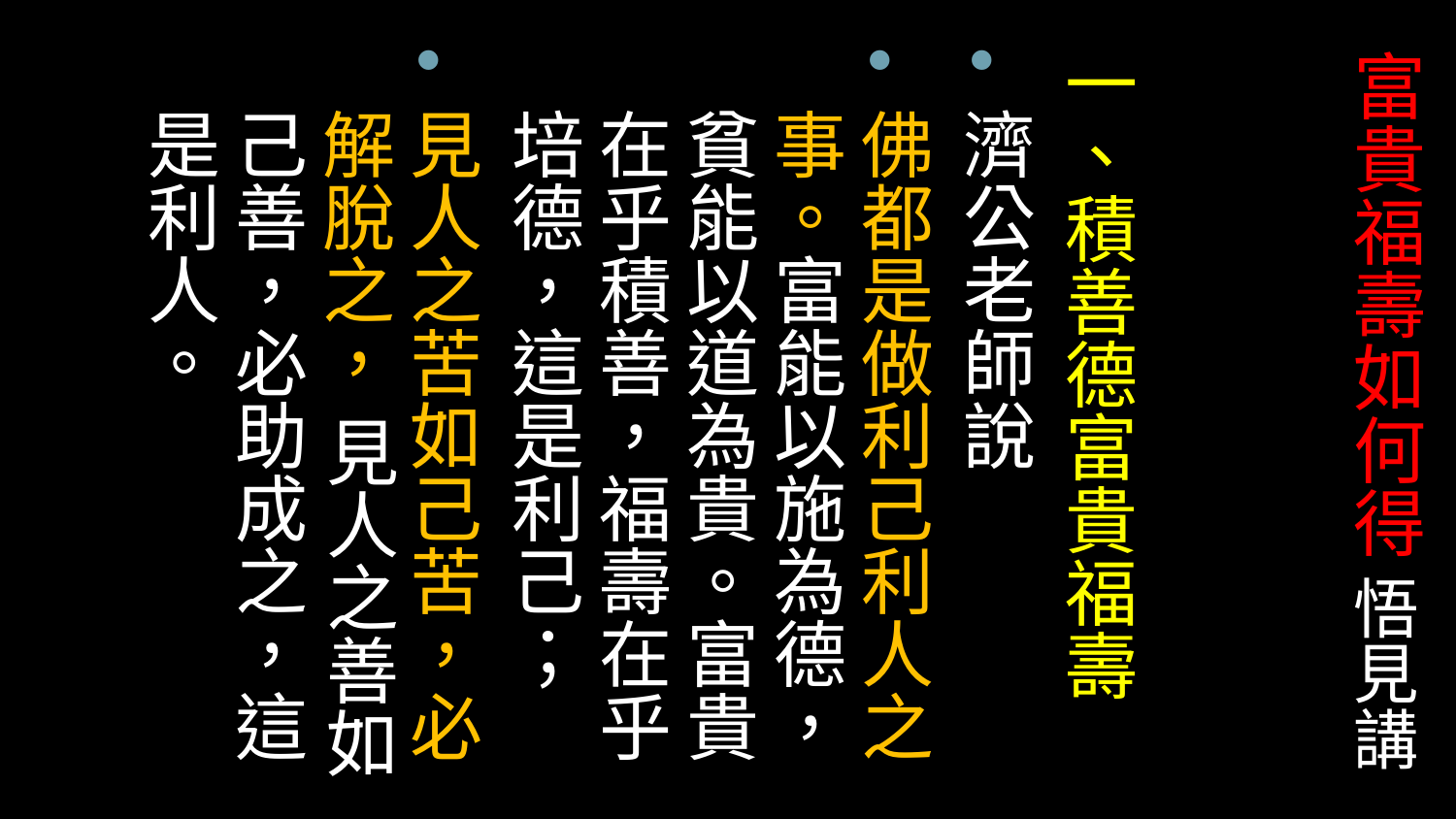

一、積善德富貴福壽
濟公老師說
佛都是做利己利人之事。富能以施為德，貧能以道為貴。富貴在乎積善，福壽在乎培德，這是利己；
見人之苦如己苦，必解脫之， 見人之善如己善，必助成之，這是利人。

# 富貴福壽如何得 悟見講